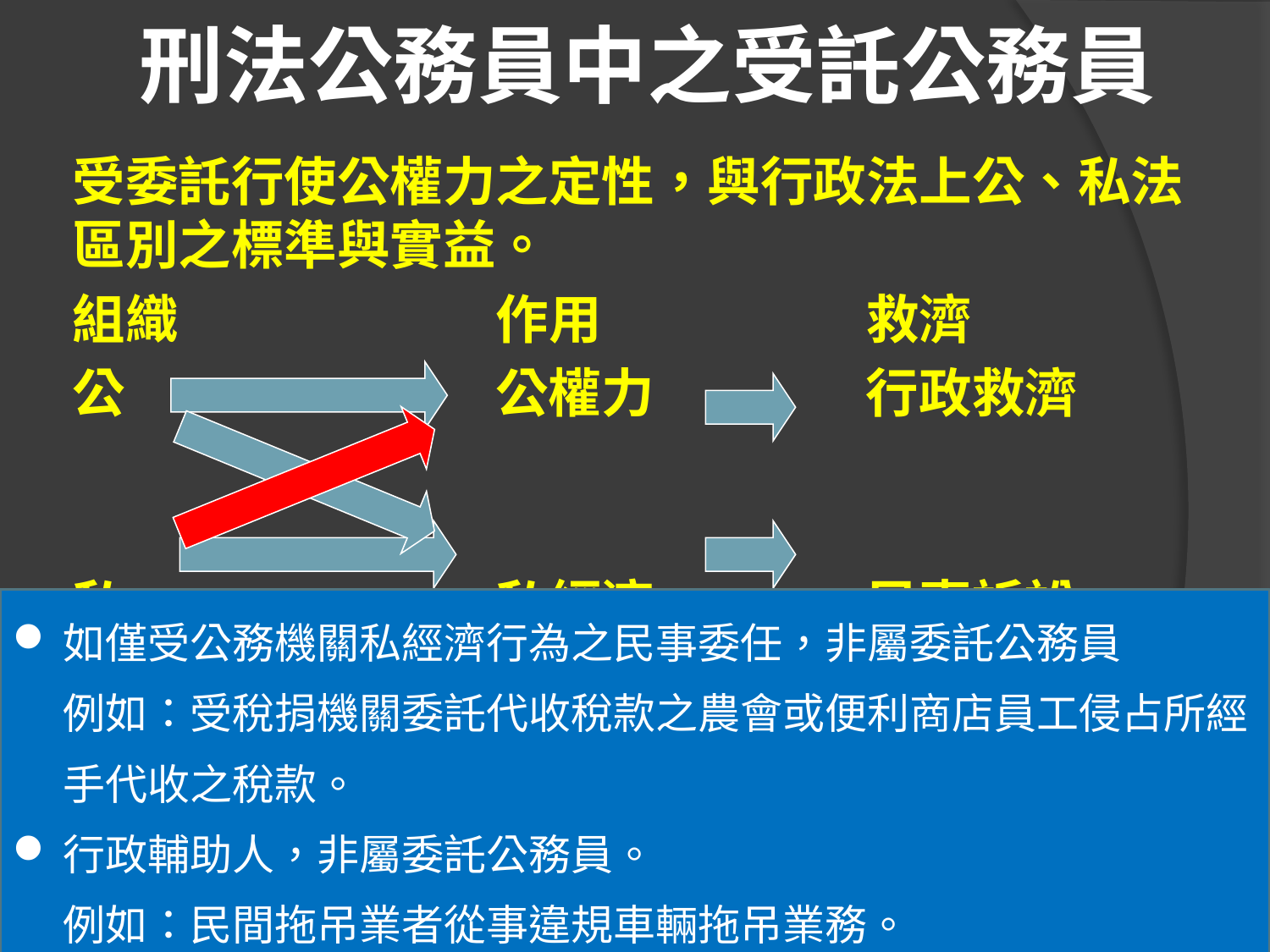

# 刑法公務員中之受託公務員
受委託行使公權力之定性，與行政法上公、私法區別之標準與實益。
組織　　　　　　作用　　　　　救濟
公　　　　　　　公權力　　　　行政救濟

私　　　　　　　私經濟　　　　民事訴訟

如僅受公務機關私經濟行為之民事委任，非屬委託公務員
例如：受稅捐機關委託代收稅款之農會或便利商店員工侵占所經手代收之稅款。
行政輔助人，非屬委託公務員。
例如：民間拖吊業者從事違規車輛拖吊業務。
25